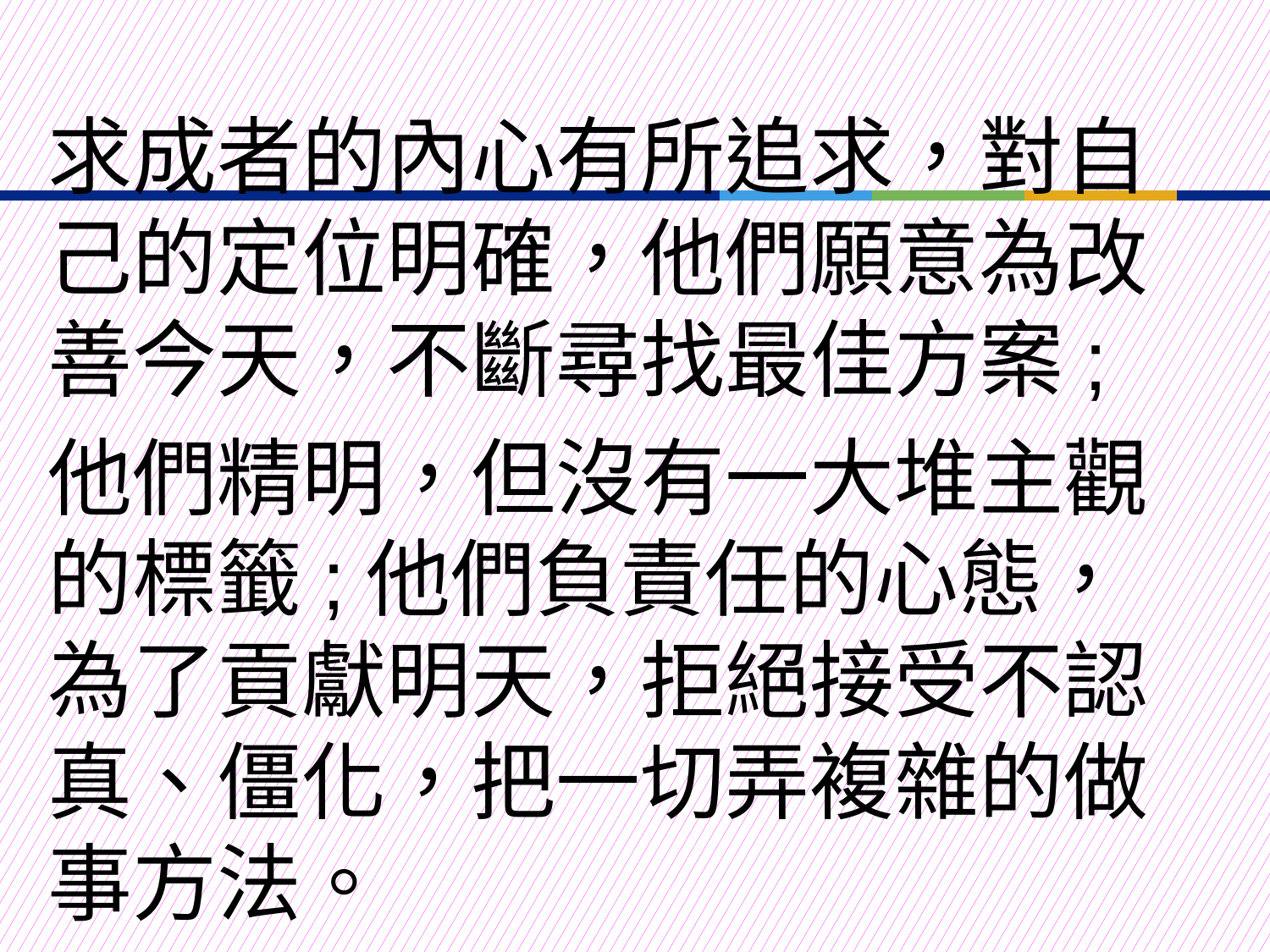

求成者的內心有所追求，對自己的定位明確，他們願意為改善今天，不斷尋找最佳方案;
他們精明，但沒有一大堆主觀的標籤;他們負責任的心態，為了貢獻明天，拒絕接受不認真、僵化，把一切弄複雜的做事方法。